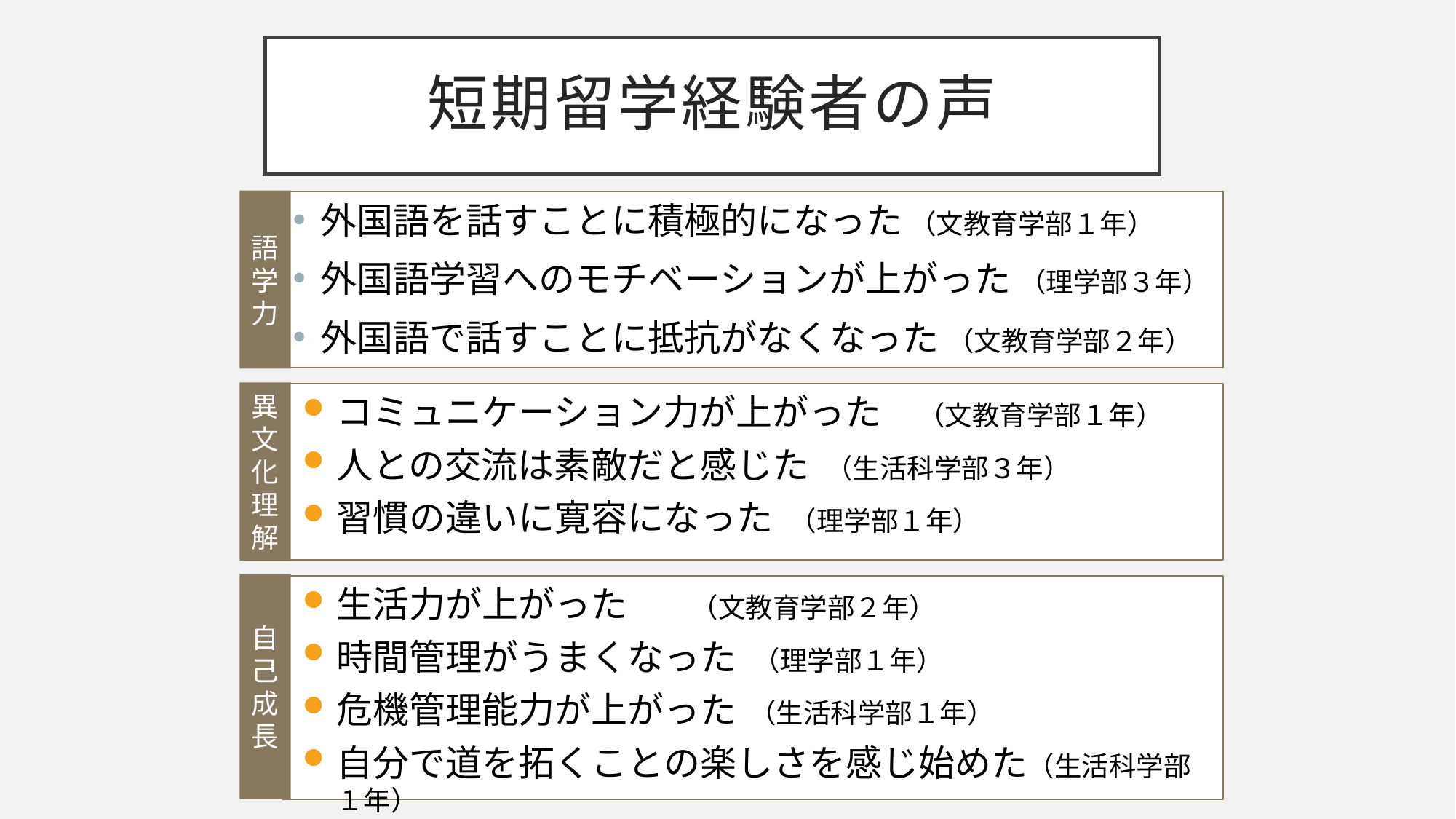

# 短期留学経験者の声
語学力
外国語を話すことに積極的になった （文教育学部１年）
外国語学習へのモチベーションが上がった （理学部３年）
外国語で話すことに抵抗がなくなった （文教育学部２年）

異文化理解
コミュニケーション力が上がった　（文教育学部１年）
人との交流は素敵だと感じた  （生活科学部３年）
習慣の違いに寛容になった  （理学部１年）
自己成長
生活力が上がった　　（文教育学部２年）
時間管理がうまくなった  （理学部１年）
危機管理能力が上がった  （生活科学部１年）
自分で道を拓くことの楽しさを感じ始めた（生活科学部１年）
コ